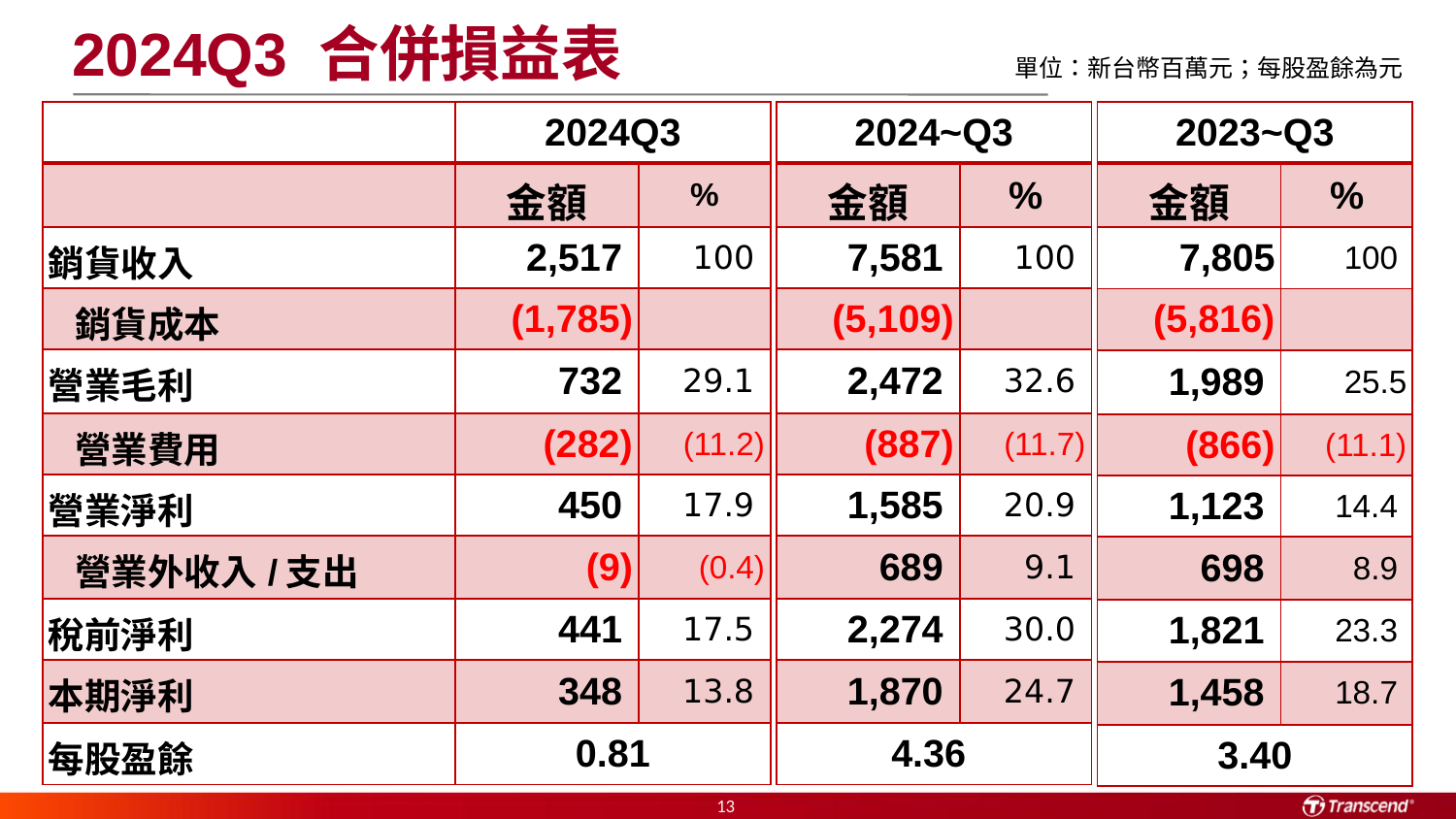

2024Q3 合併損益表
單位：新台幣百萬元；每股盈餘為元

|  | 2024Q3 |  |
| --- | --- | --- |
|  | 金額 | % |
| 銷貨收入 | 2,517 | 100 |
| 銷貨成本 | (1,785) |  |
| 營業毛利 | 732 | 29.1 |
| 營業費用 | (282) | (11.2) |
| 營業淨利 | 450 | 17.9 |
| 營業外收入/支出 | (9) | (0.4) |
| 稅前淨利 | 441 | 17.5 |
| 本期淨利 | 348 | 13.8 |
| 每股盈餘 | 0.81 |  |
| 2024~Q3 |  |
| --- | --- |
| 金額 | % |
| 7,581 | 100 |
| (5,109) |  |
| 2,472 | 32.6 |
| (887) | (11.7) |
| 1,585 | 20.9 |
| 689 | 9.1 |
| 2,274 | 30.0 |
| 1,870 | 24.7 |
| 4.36 |  |
| 2023~Q3 |  |
| --- | --- |
| 金額 | % |
| 7,805 | 100 |
| (5,816) |  |
| 1,989 | 25.5 |
| (866) | (11.1) |
| 1,123 | 14.4 |
| 698 | 8.9 |
| 1,821 | 23.3 |
| 1,458 | 18.7 |
| 3.40 |  |
13